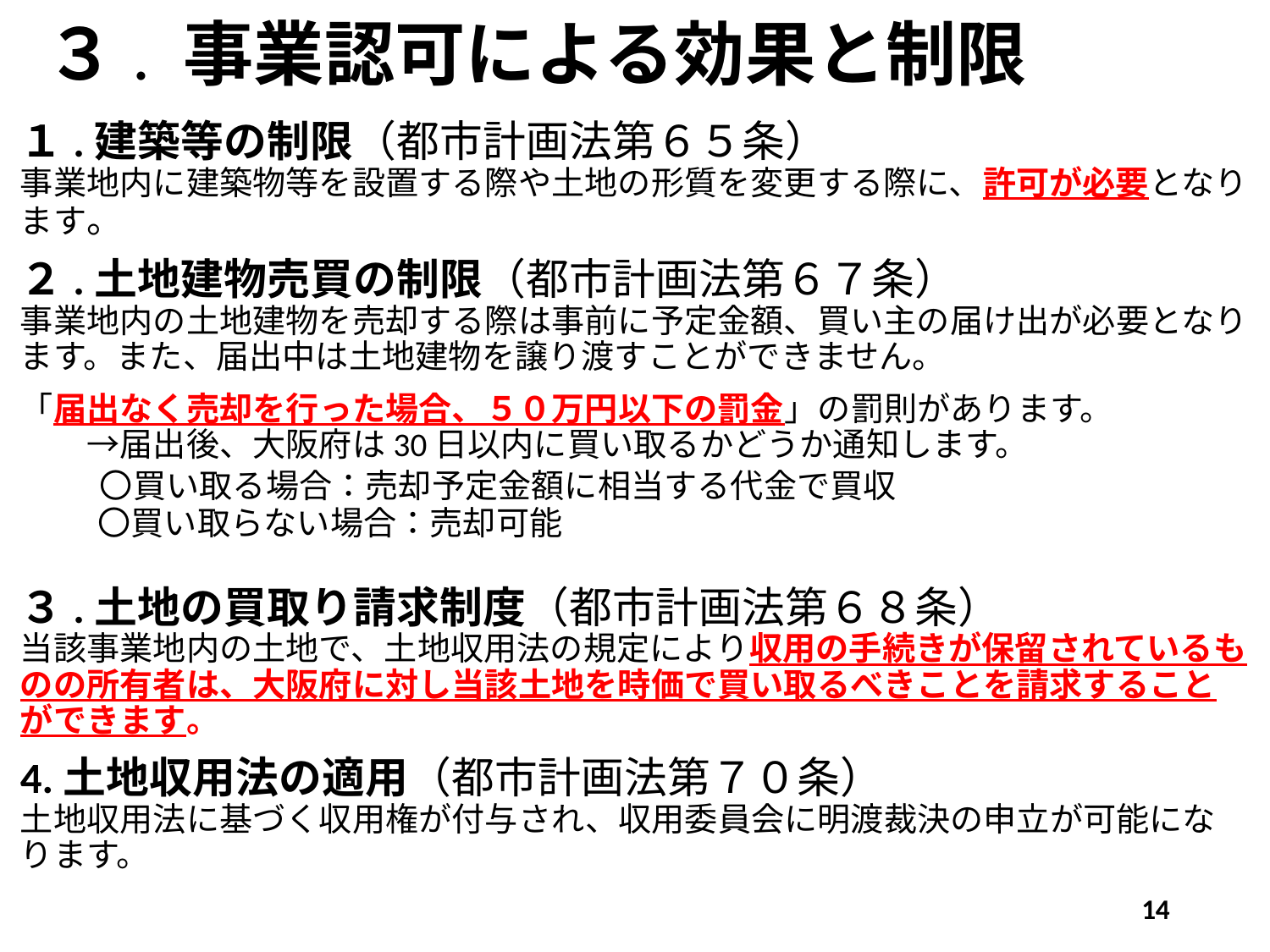

# ３. 事業認可による効果と制限
１.建築等の制限（都市計画法第６５条）
事業地内に建築物等を設置する際や土地の形質を変更する際に、許可が必要となります。
２.土地建物売買の制限（都市計画法第６７条）
事業地内の土地建物を売却する際は事前に予定金額、買い主の届け出が必要となります。また、届出中は土地建物を譲り渡すことができません。
「届出なく売却を行った場合、５０万円以下の罰金」の罰則があります。
　　→届出後、大阪府は30日以内に買い取るかどうか通知します。
　　〇買い取る場合：売却予定金額に相当する代金で買収
   　   〇買い取らない場合：売却可能
３.土地の買取り請求制度（都市計画法第６８条）
当該事業地内の土地で、土地収用法の規定により収用の手続きが保留されているものの所有者は、大阪府に対し当該土地を時価で買い取るべきことを請求することができます。
4.土地収用法の適用（都市計画法第７０条）
土地収用法に基づく収用権が付与され、収用委員会に明渡裁決の申立が可能になります。
14